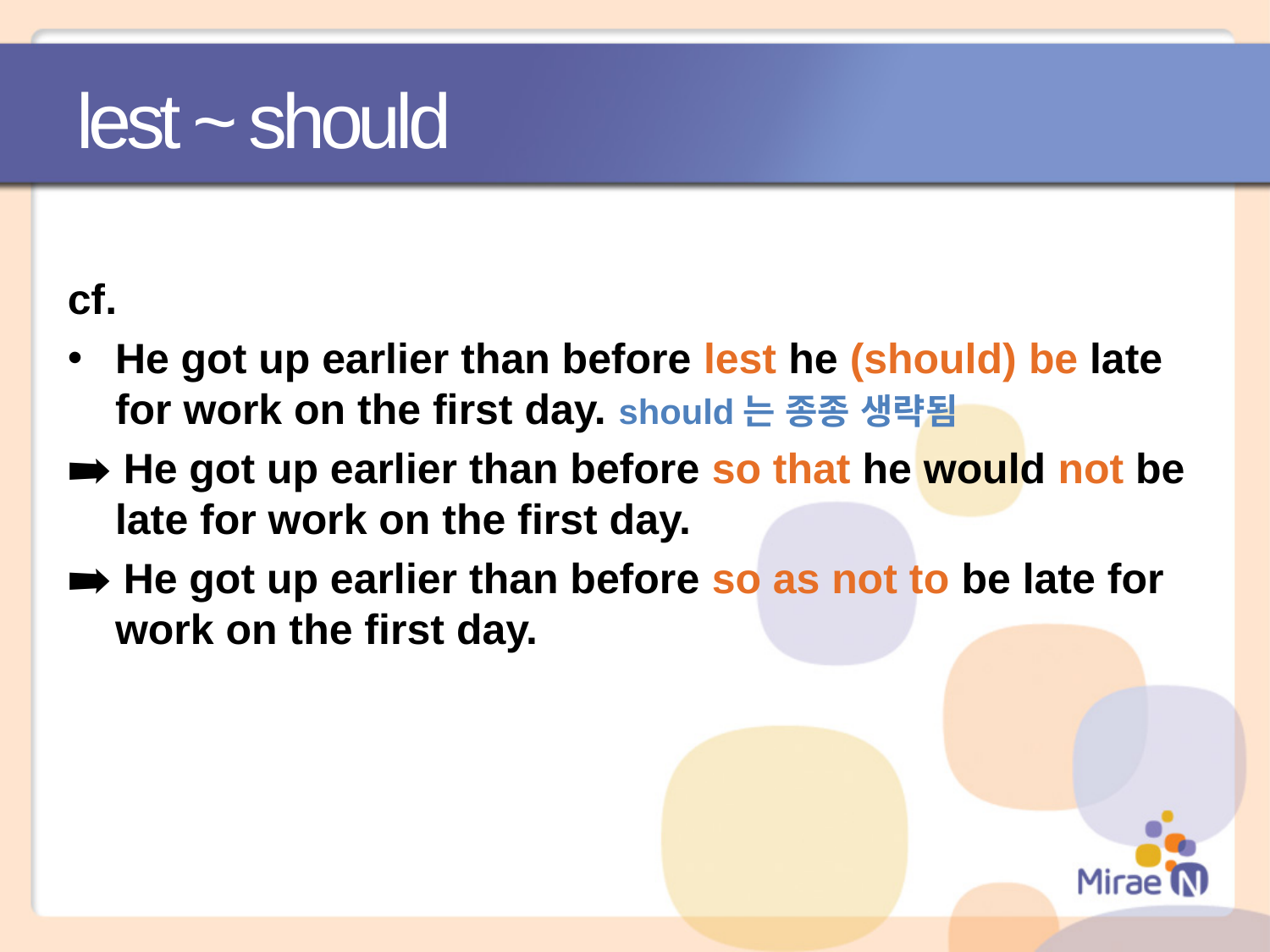

lest ~ should
cf.
He got up earlier than before lest he (should) be late for work on the first day. should는 종종 생략됨
➡ He got up earlier than before so that he would not be late for work on the first day.
➡ He got up earlier than before so as not to be late for work on the first day.